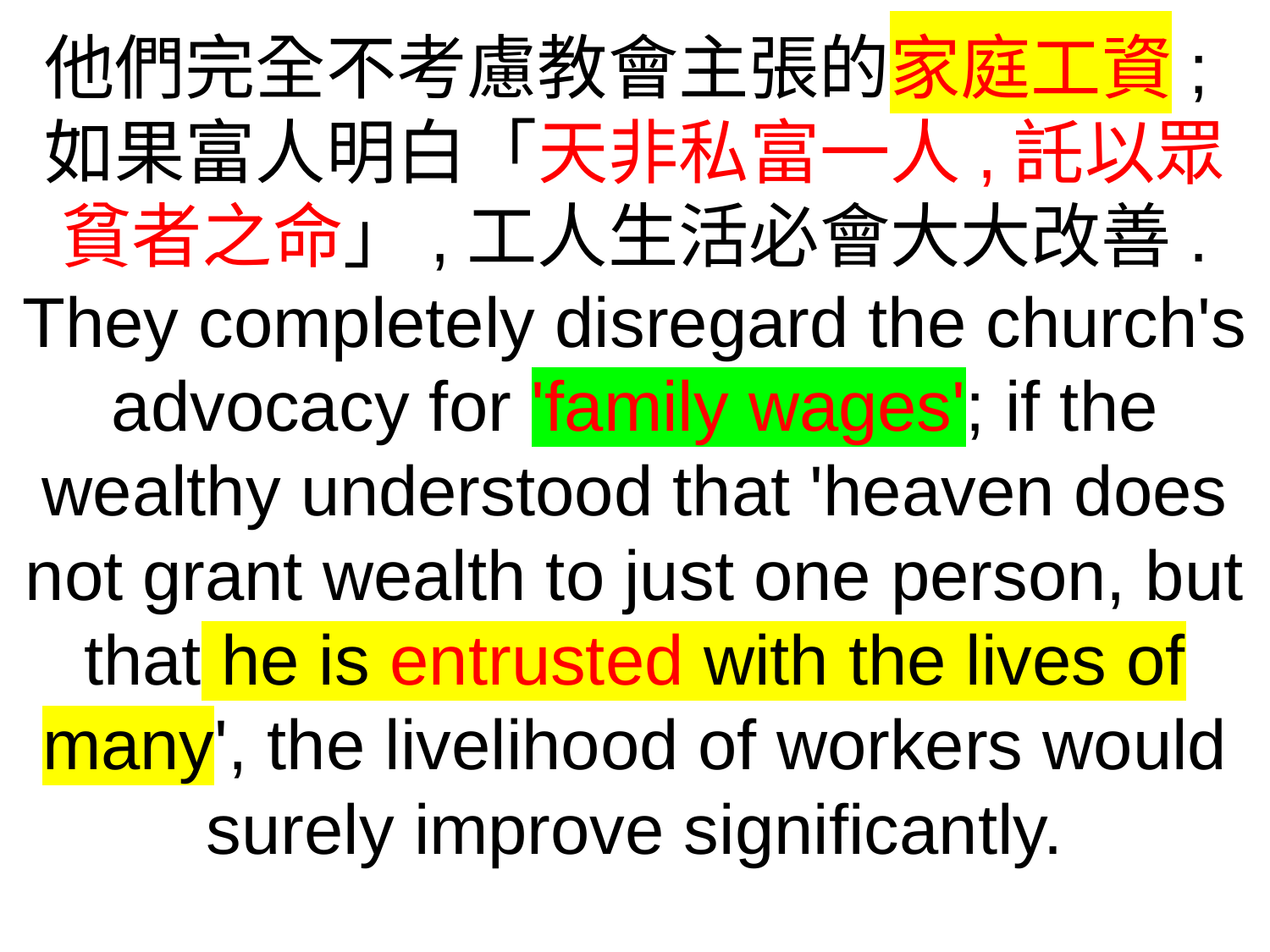

他們完全不考慮教會主張的家庭工資;如果富人明白「天非私富一人,託以眾貧者之命」,工人生活必會大大改善.
They completely disregard the church's advocacy for 'family wages'; if the wealthy understood that 'heaven does not grant wealth to just one person, but that he is entrusted with the lives of many', the livelihood of workers would surely improve significantly.